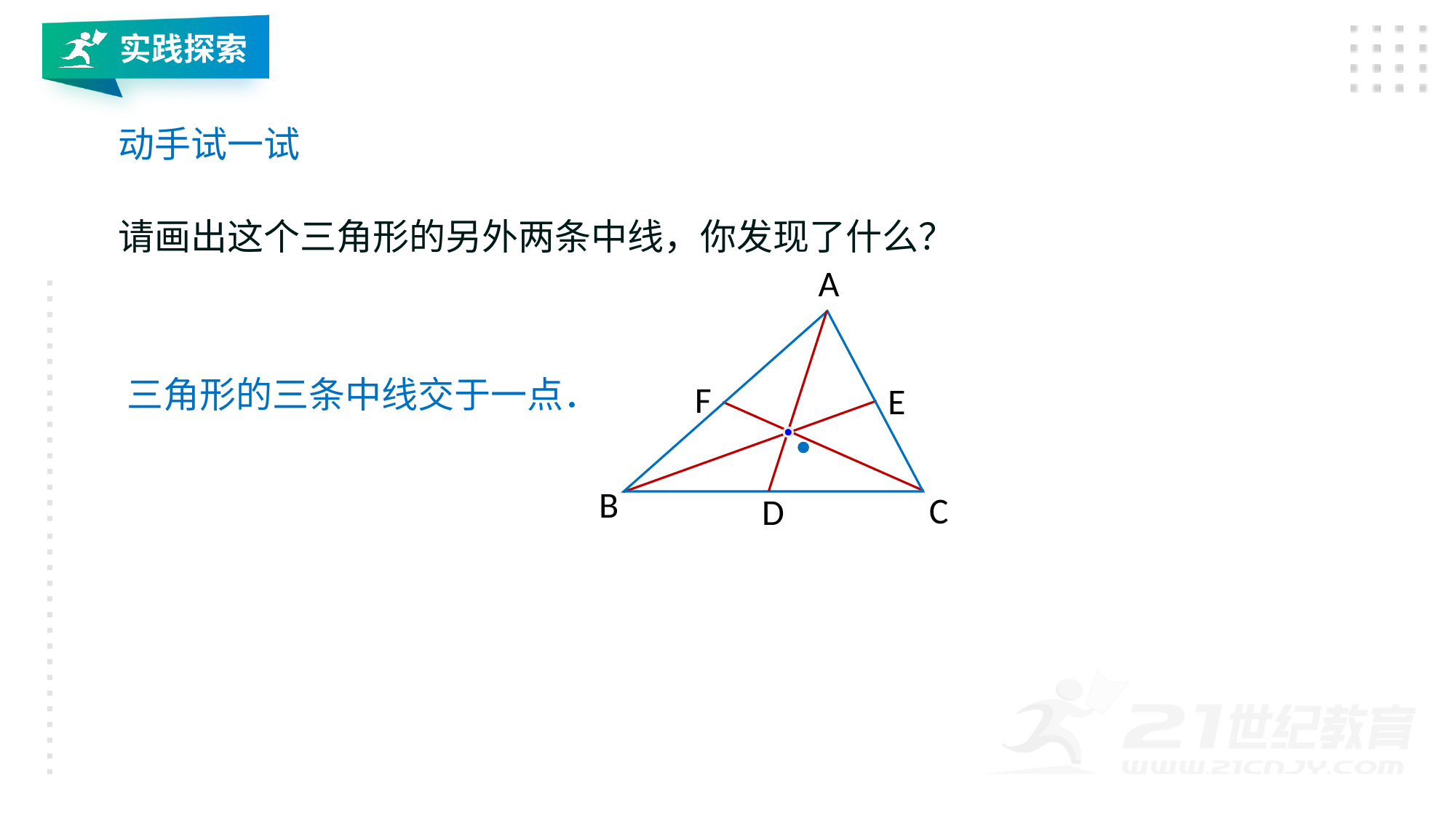

实践探索
动手试一试
请画出这个三角形的另外两条中线，你发现了什么？
A

B
C

三角形的三条中线交于一点．
F
E

D